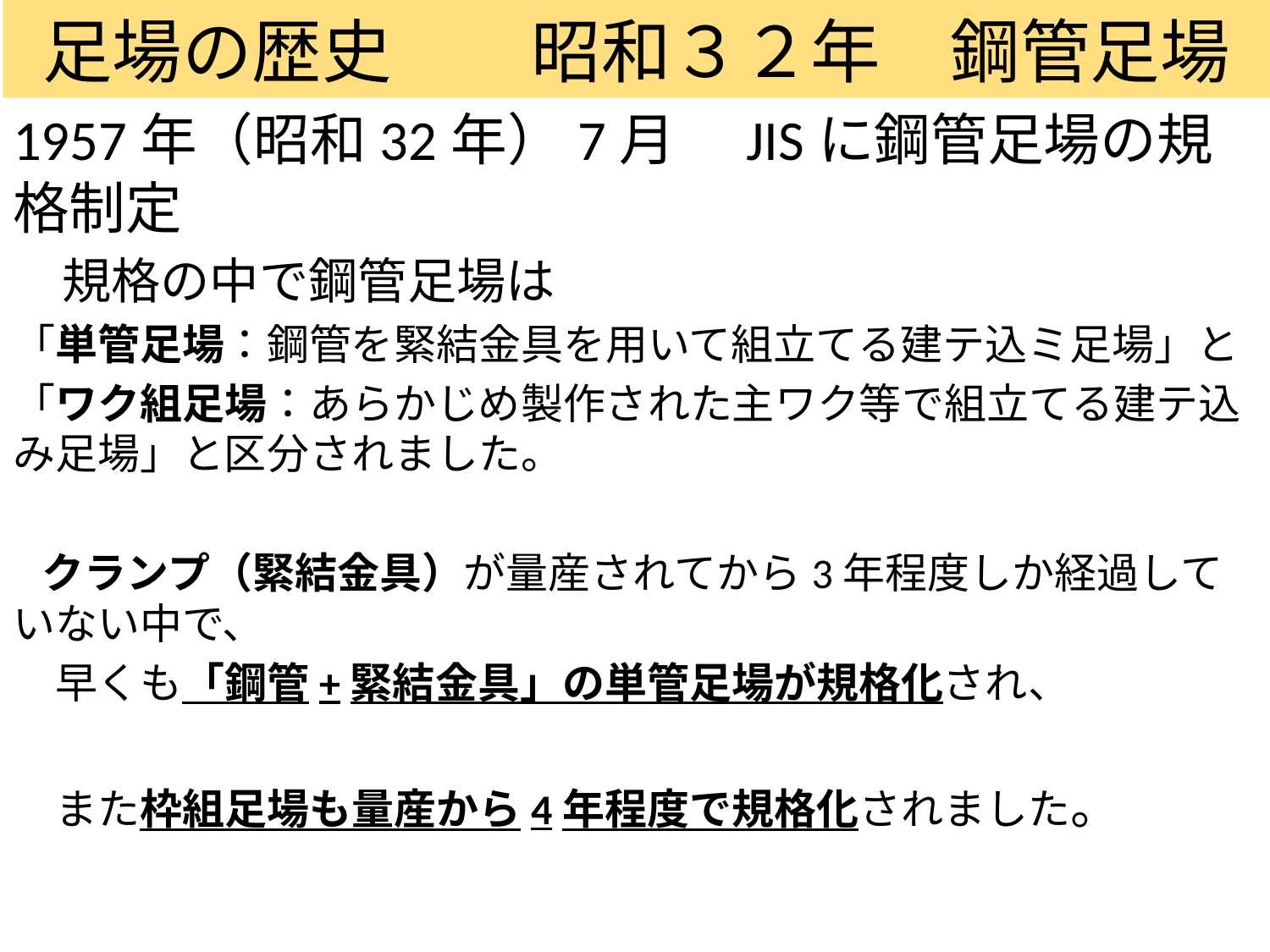

# 足場の歴史　　昭和３２年　鋼管足場
1957年（昭和32年）7月　JISに鋼管足場の規格制定
　規格の中で鋼管足場は
「単管足場：鋼管を緊結金具を用いて組立てる建テ込ミ足場」と
「ワク組足場：あらかじめ製作された主ワク等で組立てる建テ込み足場」と区分されました。

  クランプ（緊結金具）が量産されてから3年程度しか経過していない中で、
　早くも「鋼管+緊結金具」の単管足場が規格化され、

　また枠組足場も量産から4年程度で規格化されました。